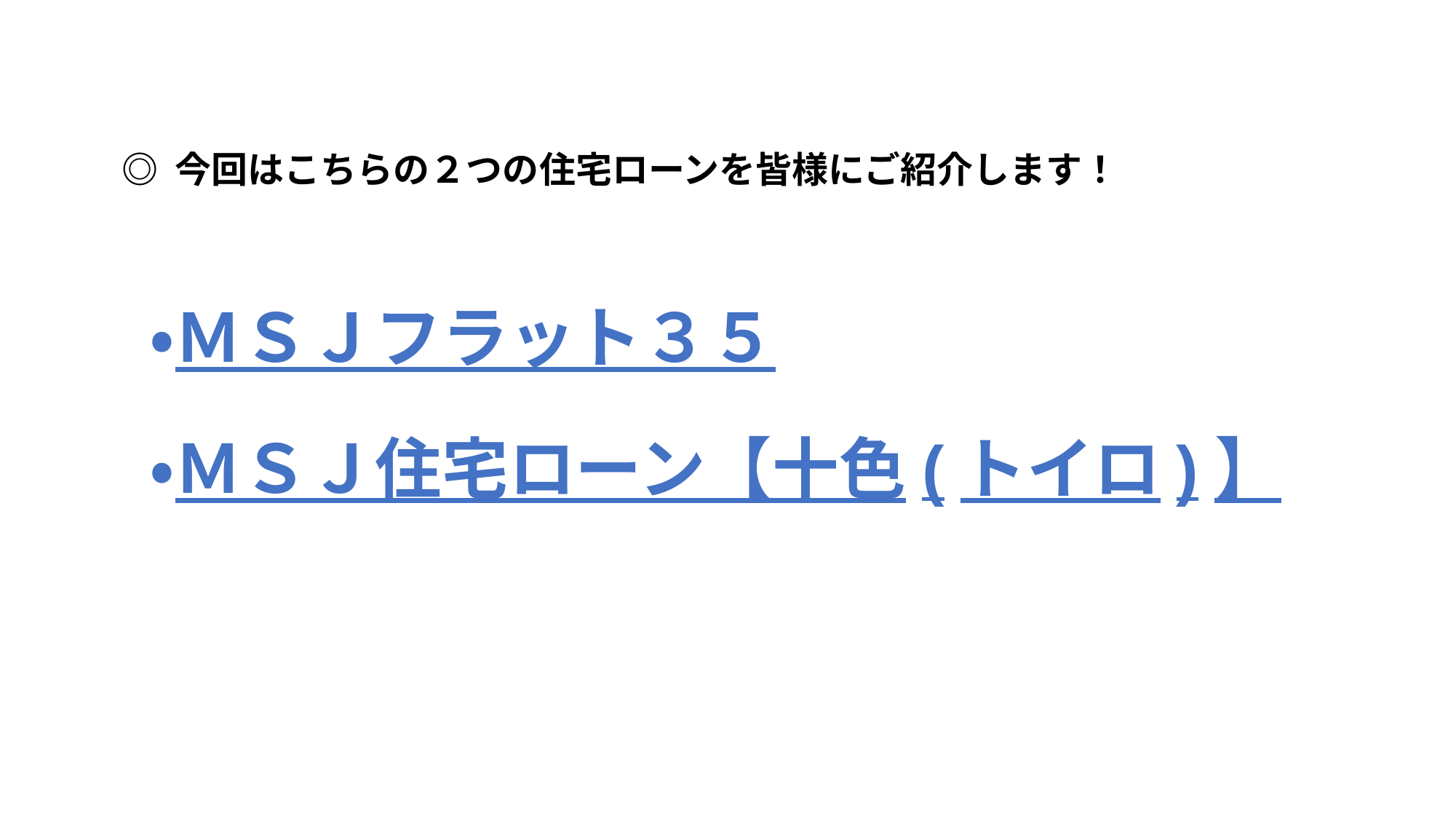

◎ 今回はこちらの２つの住宅ローンを皆様にご紹介します！
・ＭＳＪフラット３５
・ＭＳＪ住宅ローン【十色(トイロ)】